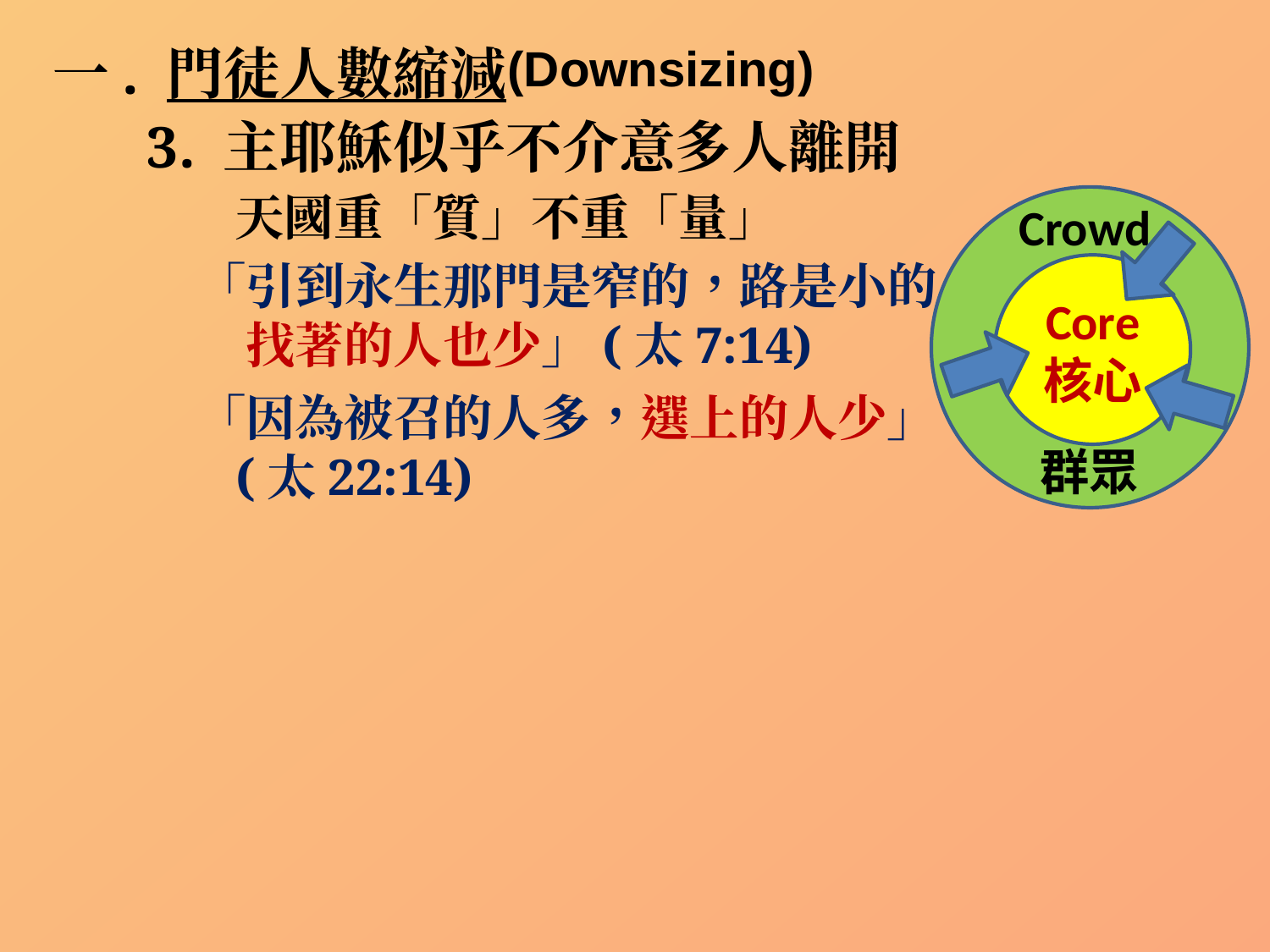

(Downsizing)
一. 門徒人數縮減
3. 主耶穌似乎不介意多人離開
天國重「質」不重「量」
Ccore
Crowd

「引到永生那門是窄的，路是小的，
   找著的人也少」(太7:14)
Core
核心

「因為被召的人多，選上的人少」
   (太22:14)
群眾